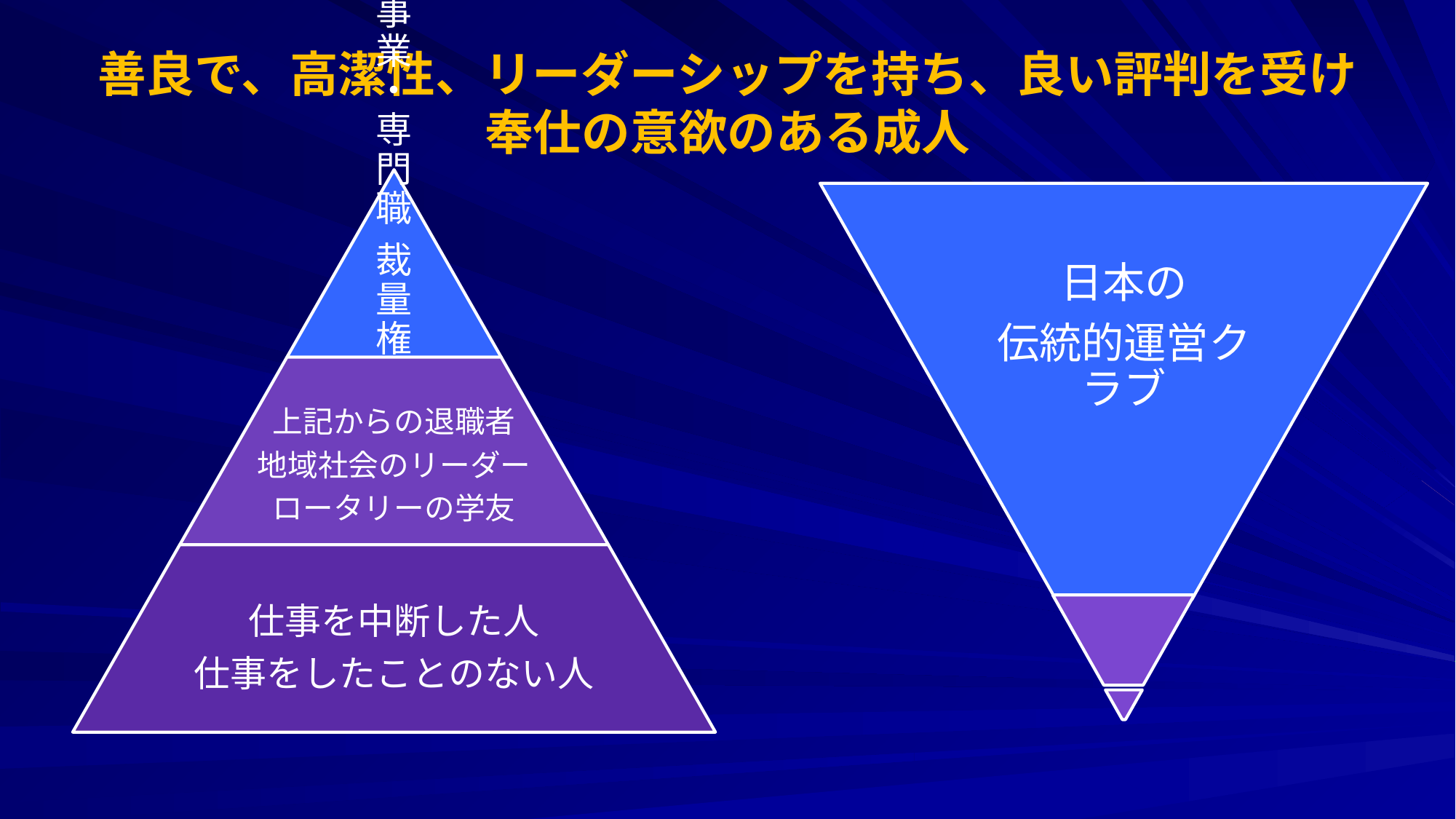

# 善良で、高潔性、リーダーシップを持ち、良い評判を受け 奉仕の意欲のある成人
事業・専門職
裁量権のある管理職
上記からの退職者
地域社会のリーダー
ロータリーの学友
仕事を中断した人
仕事をしたことのない人
日本の
伝統的運営クラブ